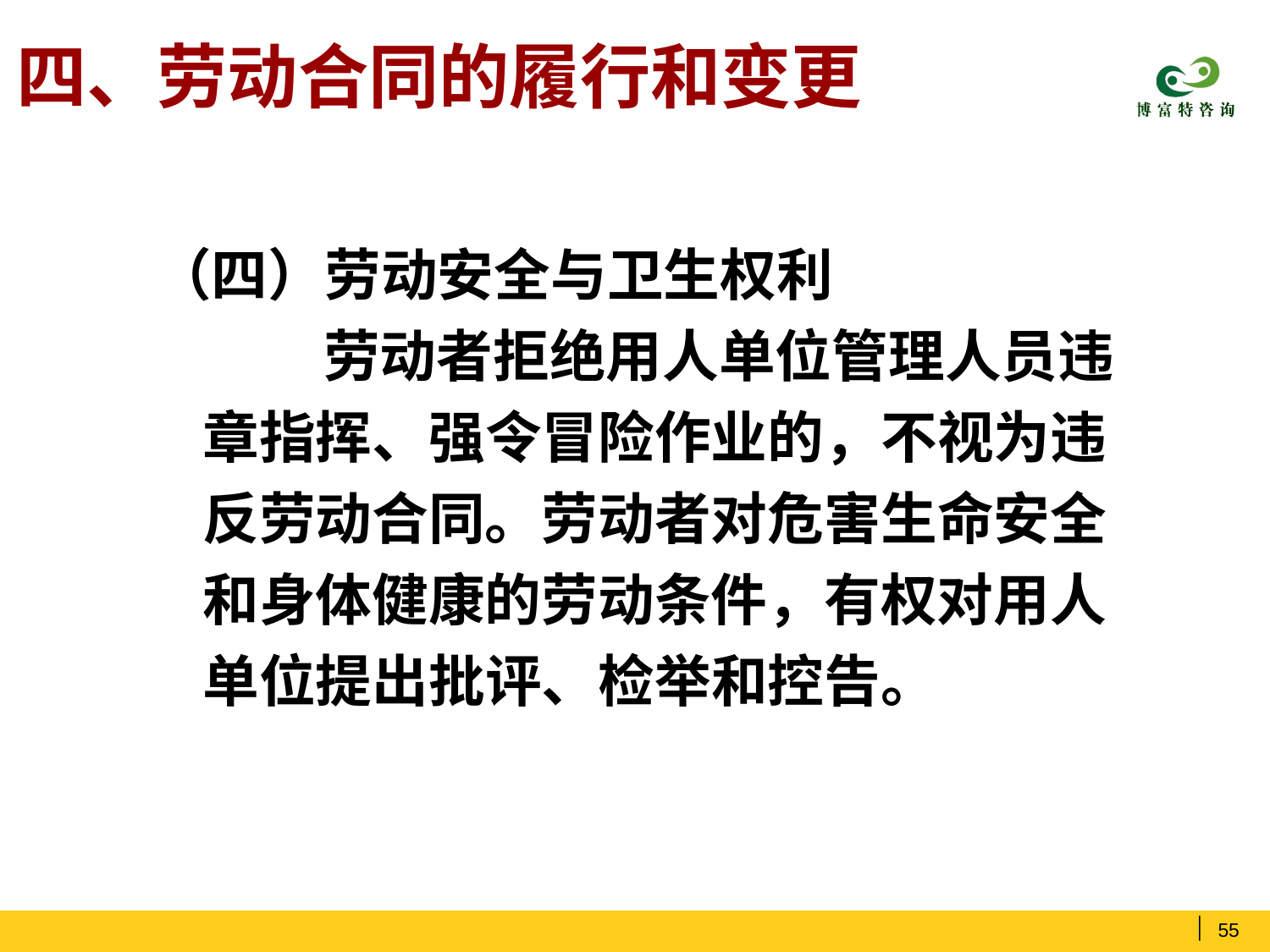

# 四、劳动合同的履行和变更
（四）劳动安全与卫生权利
            劳动者拒绝用人单位管理人员违章指挥、强令冒险作业的，不视为违反劳动合同。劳动者对危害生命安全和身体健康的劳动条件，有权对用人单位提出批评、检举和控告。